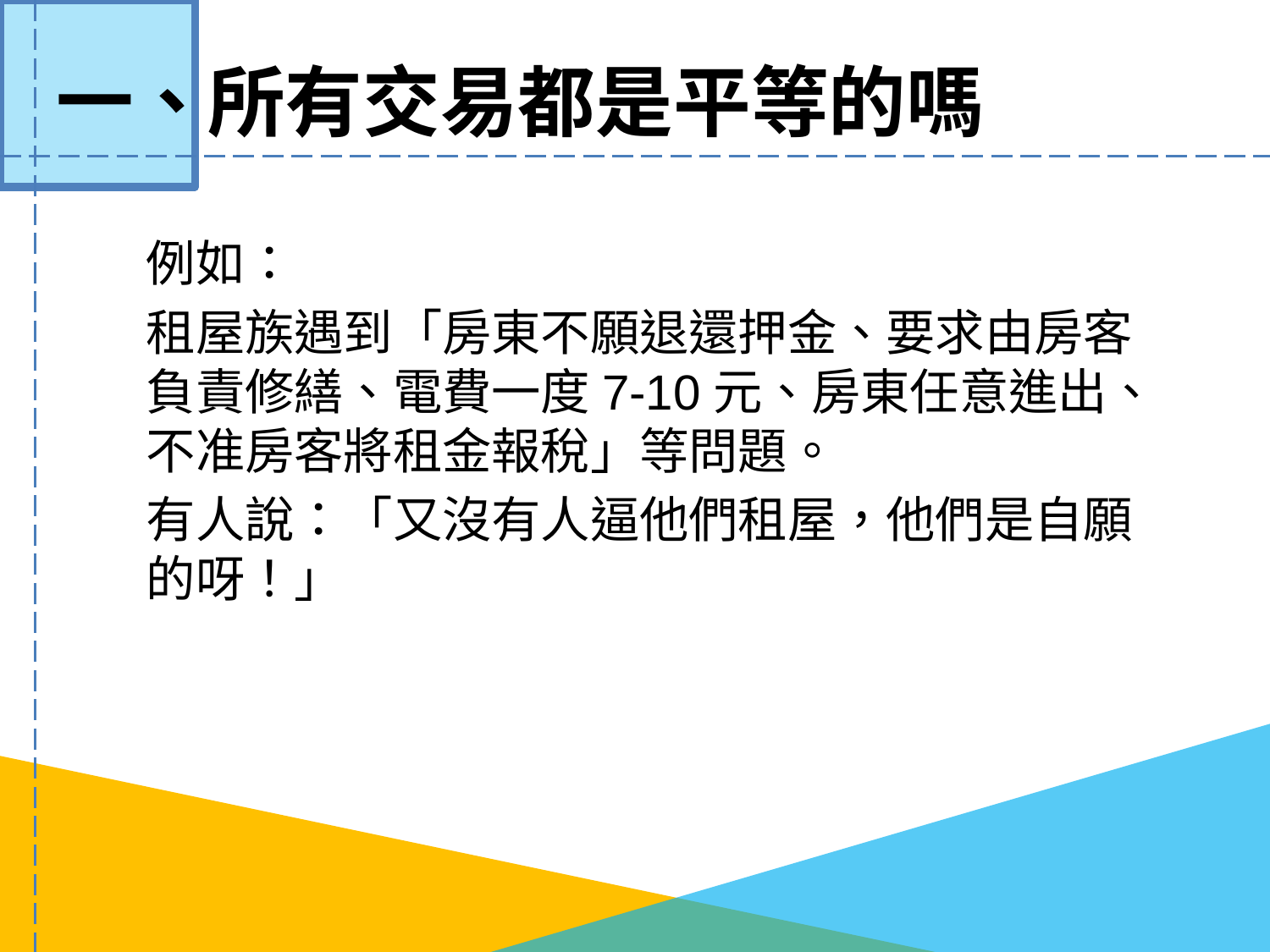

# 所有交易都是平等的嗎
一、
例如：
租屋族遇到「房東不願退還押金、要求由房客負責修繕、電費一度7-10元、房東任意進出、不准房客將租金報稅」等問題。
有人說：「又沒有人逼他們租屋，他們是自願的呀！」